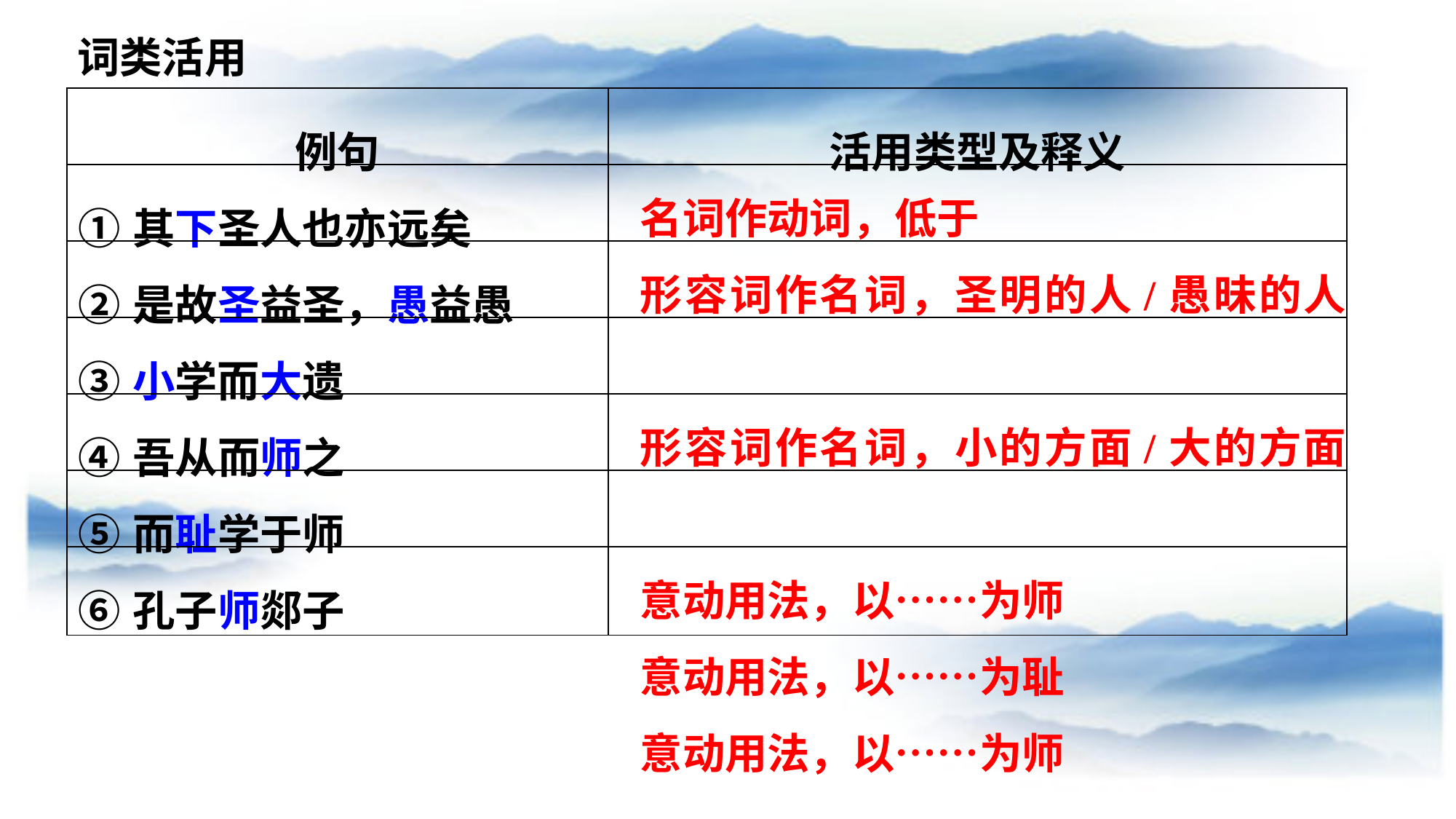

词类活用
| 例句 | 活用类型及释义 |
| --- | --- |
| ①其下圣人也亦远矣 |  |
| ②是故圣益圣，愚益愚 |  |
| ③小学而大遗 |  |
| ④吾从而师之 |  |
| ⑤而耻学于师 |  |
| ⑥孔子师郯子 |  |
名词作动词，低于
形容词作名词，圣明的人/愚昧的人
形容词作名词，小的方面/大的方面
意动用法，以……为师
意动用法，以……为耻
意动用法，以……为师